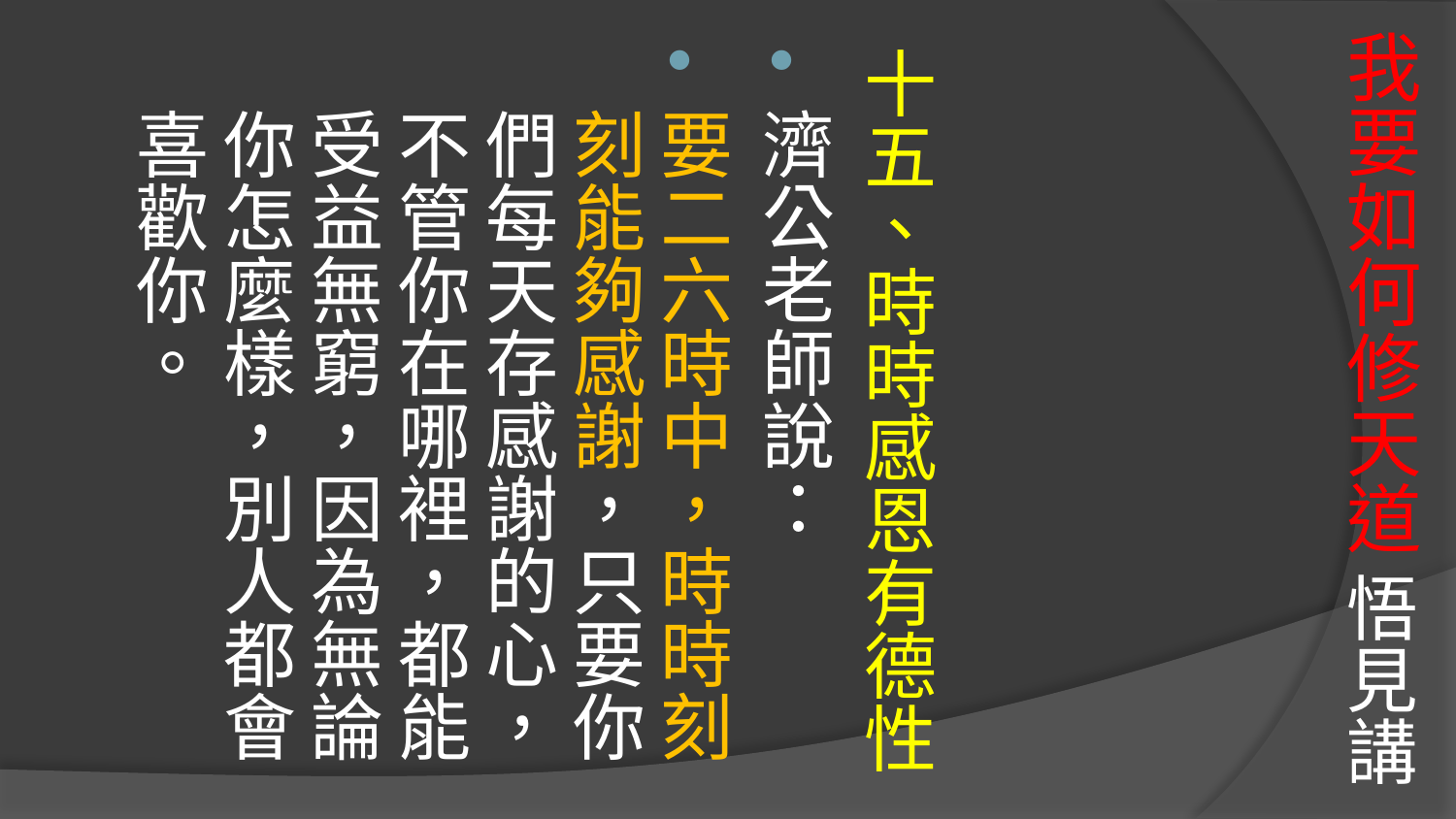

# 我要如何修天道 悟見講
十五、時時感恩有德性
濟公老師說：
要二六時中，時時刻刻能夠感謝，只要你們每天存感謝的心，不管你在哪裡，都能受益無窮，因為無論你怎麼樣，別人都會喜歡你。